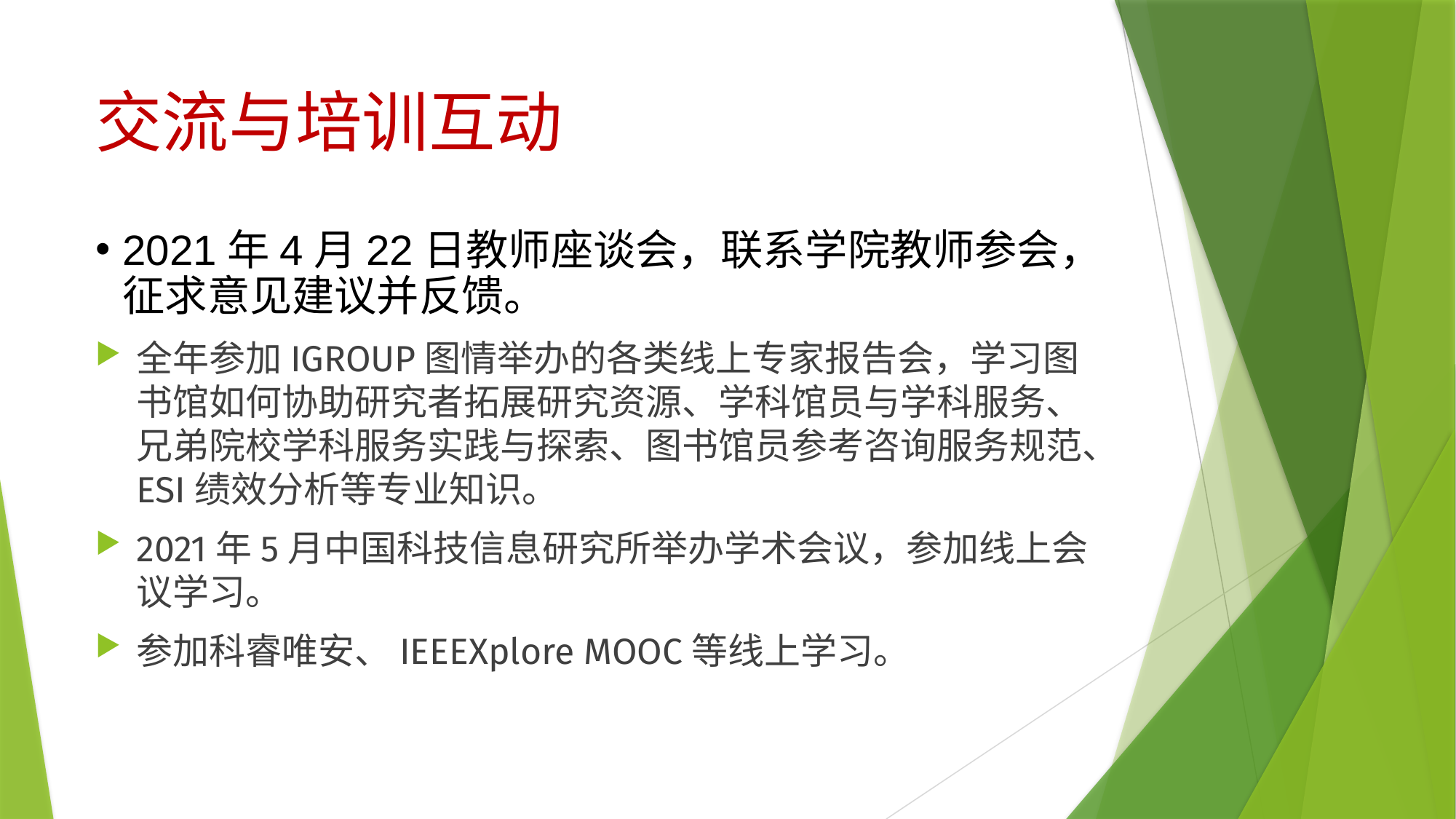

# 交流与培训互动
2021年4月22日教师座谈会，联系学院教师参会，征求意见建议并反馈。
全年参加IGROUP图情举办的各类线上专家报告会，学习图书馆如何协助研究者拓展研究资源、学科馆员与学科服务、兄弟院校学科服务实践与探索、图书馆员参考咨询服务规范、ESI绩效分析等专业知识。
2021年5月中国科技信息研究所举办学术会议，参加线上会议学习。
参加科睿唯安、IEEEXplore MOOC等线上学习。